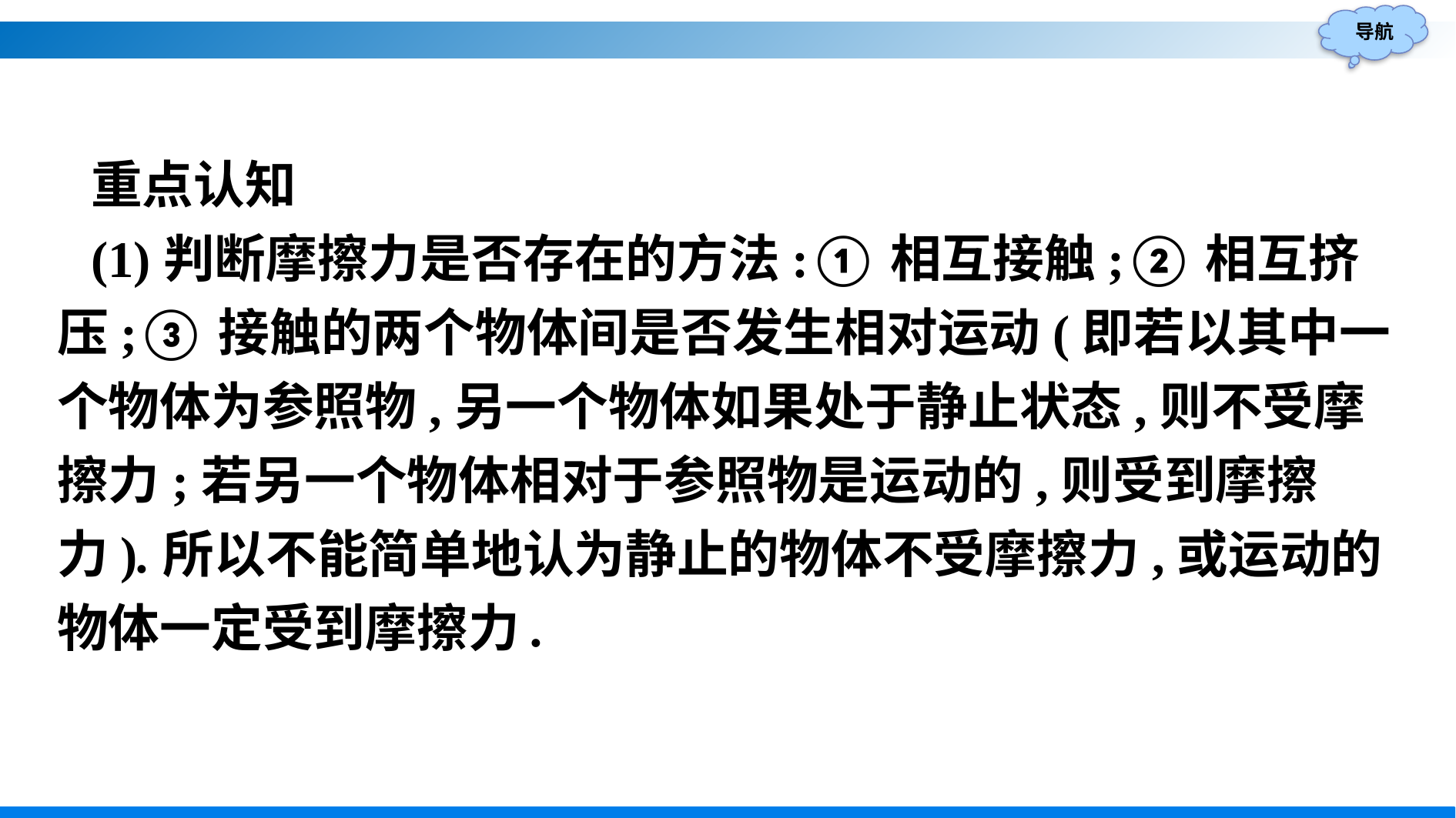

重点认知
(1)判断摩擦力是否存在的方法:①相互接触;②相互挤压;③接触的两个物体间是否发生相对运动(即若以其中一个物体为参照物,另一个物体如果处于静止状态,则不受摩擦力;若另一个物体相对于参照物是运动的,则受到摩擦力).所以不能简单地认为静止的物体不受摩擦力,或运动的物体一定受到摩擦力.